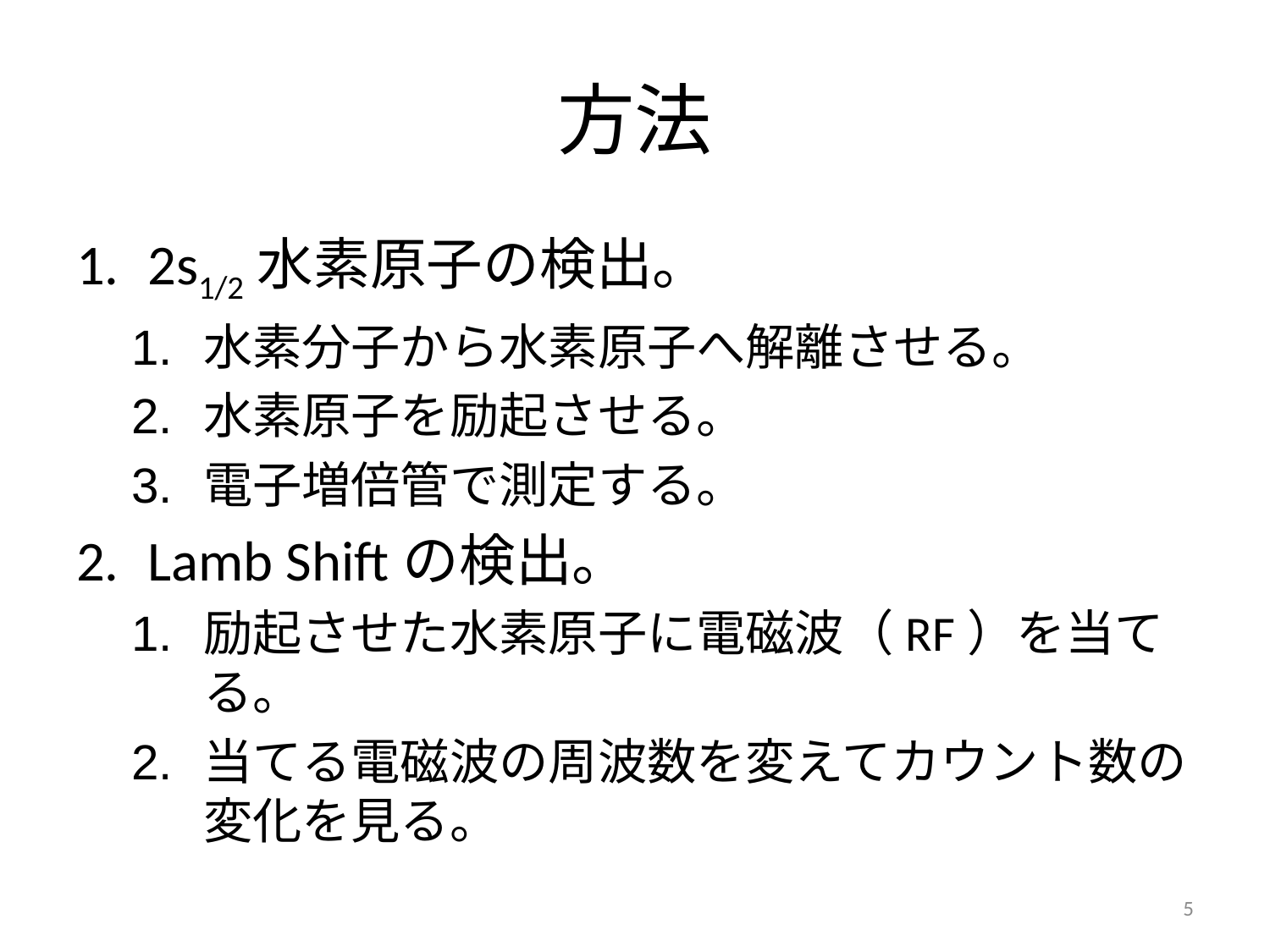

# 方法
2s1/2水素原子の検出。
水素分子から水素原子へ解離させる。
水素原子を励起させる。
電子増倍管で測定する。
Lamb Shiftの検出。
励起させた水素原子に電磁波（RF）を当てる。
当てる電磁波の周波数を変えてカウント数の変化を見る。

5